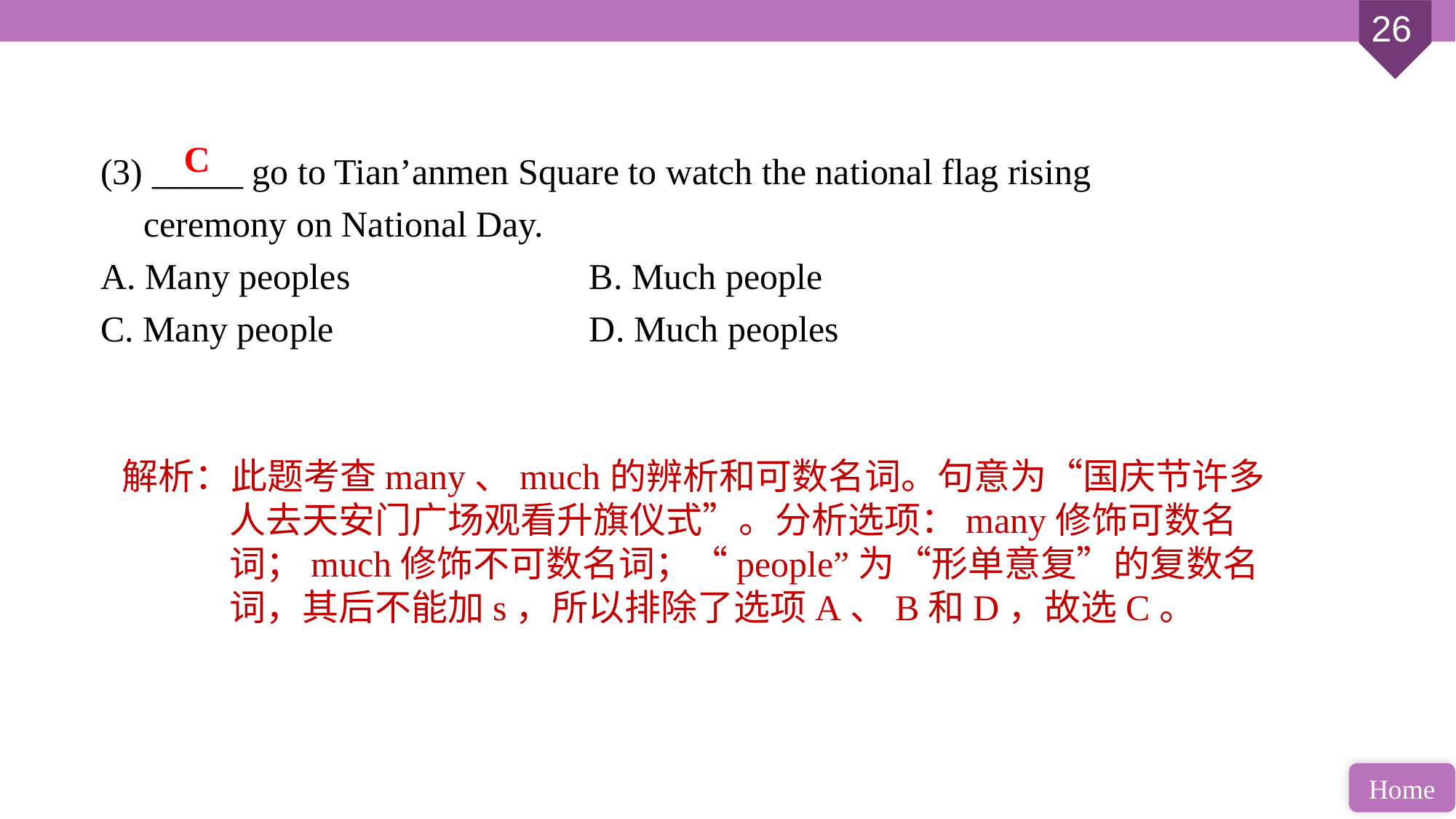

C
(3) _____ go to Tian’anmen Square to watch the national flag rising ceremony on National Day.
A. Many peoples			 B. Much people
C. Many people 			 D. Much peoples
解析：此题考查many、much的辨析和可数名词。句意为“国庆节许多人去天安门广场观看升旗仪式”。分析选项：many修饰可数名词；much修饰不可数名词；“people”为“形单意复”的复数名词，其后不能加s，所以排除了选项A、B和D，故选C。